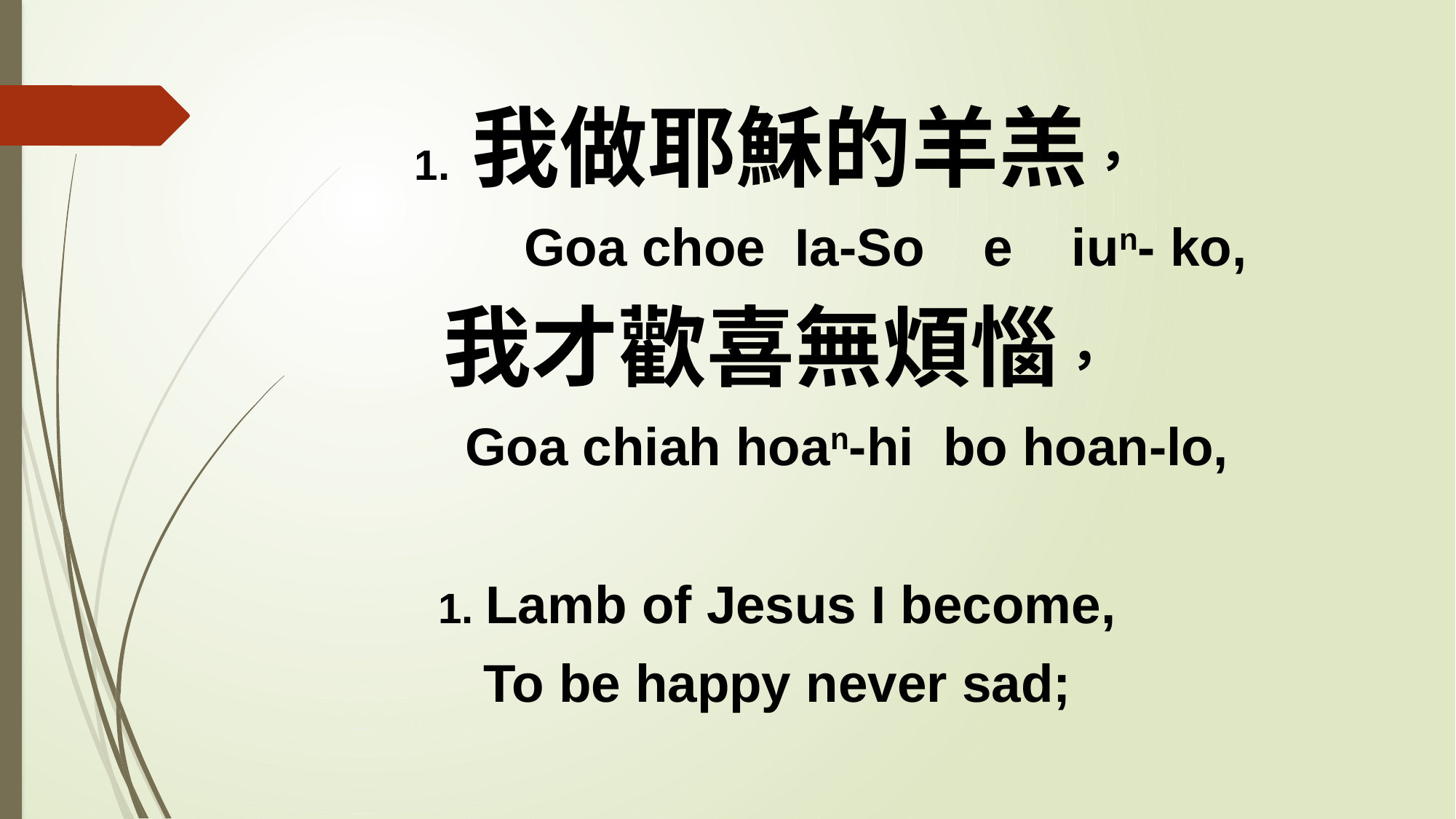

1. 我做耶穌的羊羔，
                       Goa choe  Ia-So    e    iun- ko,
我才歡喜無煩惱，
                   Goa chiah hoan-hi  bo hoan-lo,

1. Lamb of Jesus I become,
To be happy never sad;